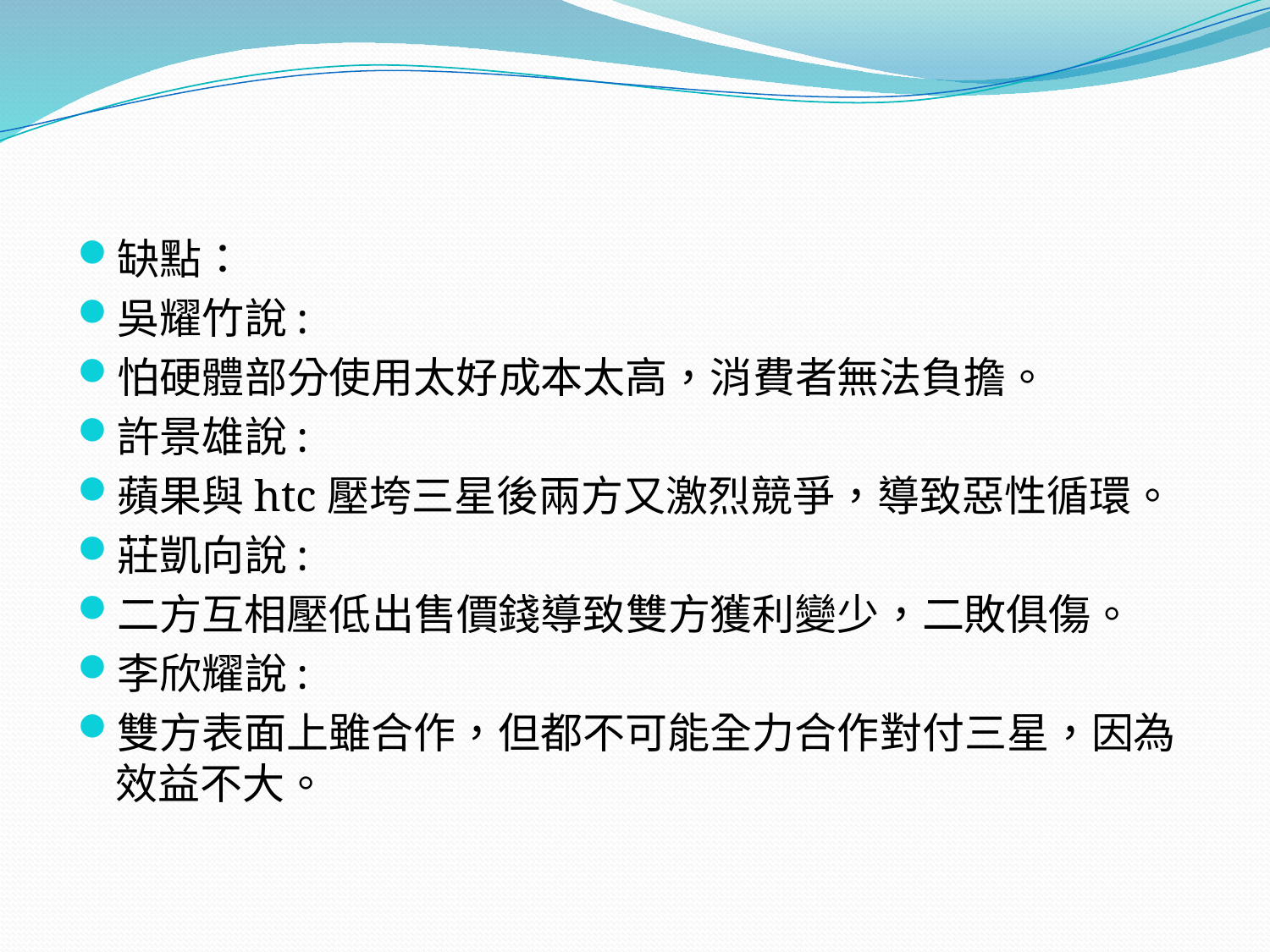

#
缺點：
吳耀竹說:
怕硬體部分使用太好成本太高，消費者無法負擔。
許景雄說:
蘋果與htc壓垮三星後兩方又激烈競爭，導致惡性循環。
莊凱向說:
二方互相壓低出售價錢導致雙方獲利變少，二敗俱傷。
李欣耀說:
雙方表面上雖合作，但都不可能全力合作對付三星，因為效益不大。